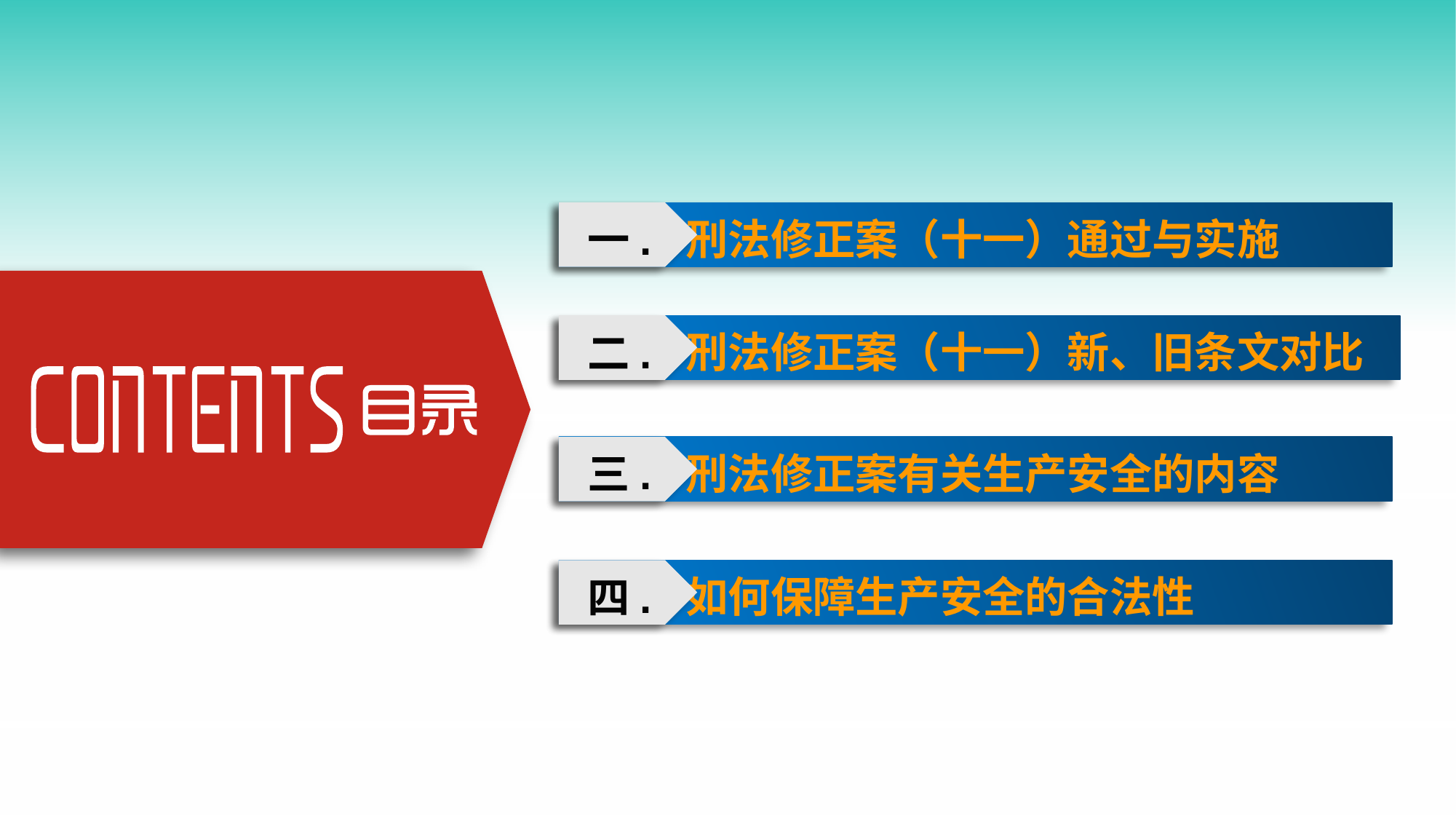

刑法修正案（十一）通过与实施
一.

           刑法修正案（十一）新、旧条文对比
二.

           刑法修正案有关生产安全的内容
三.
           如何保障生产安全的合法性
四.